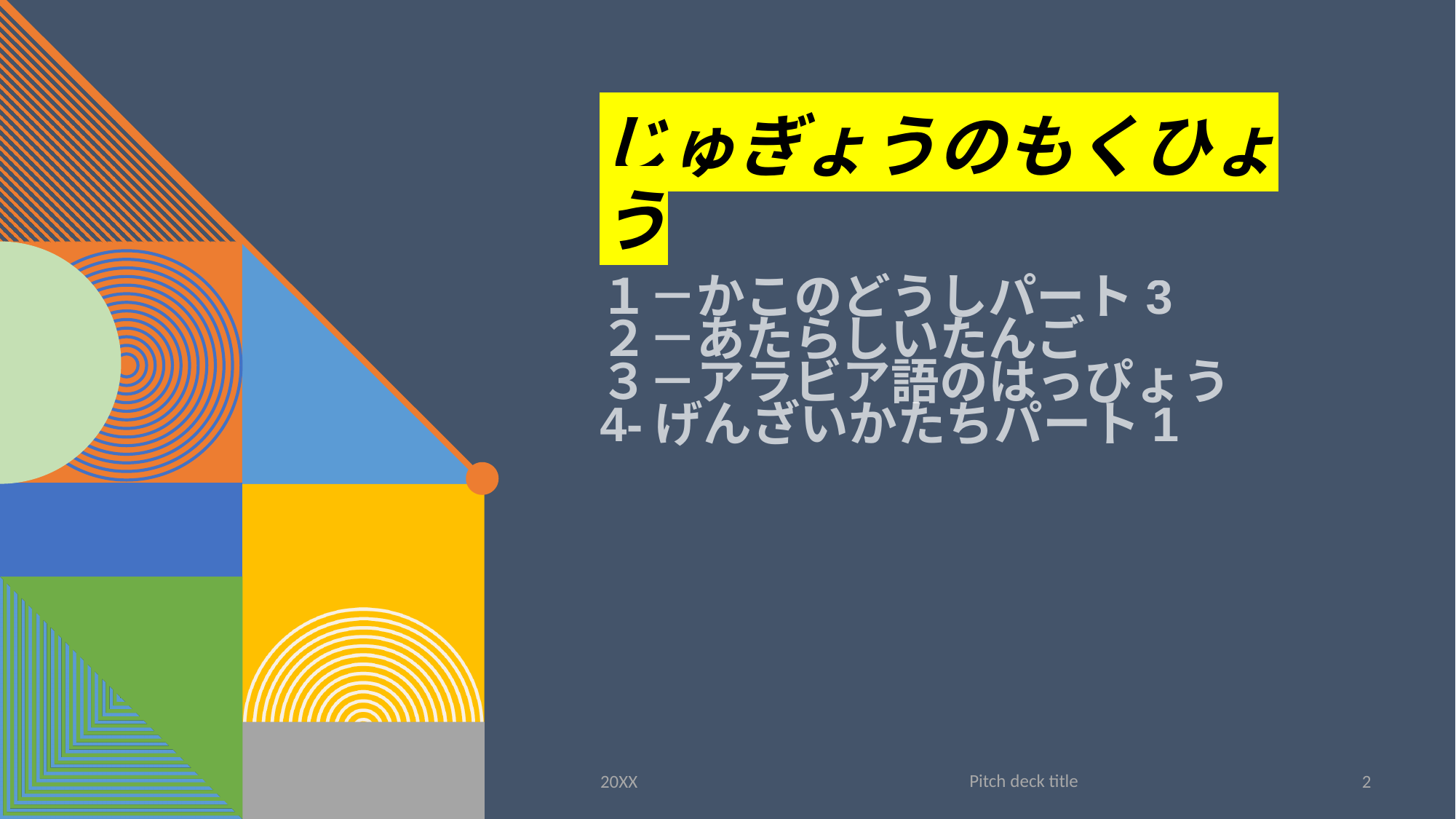

# じゅぎょうのもくひょう
１－かこのどうしパート3
２－あたらしいたんご
３－アラビア語のはっぴょう
4-げんざいかたちパート1

Pitch deck title
20XX
2